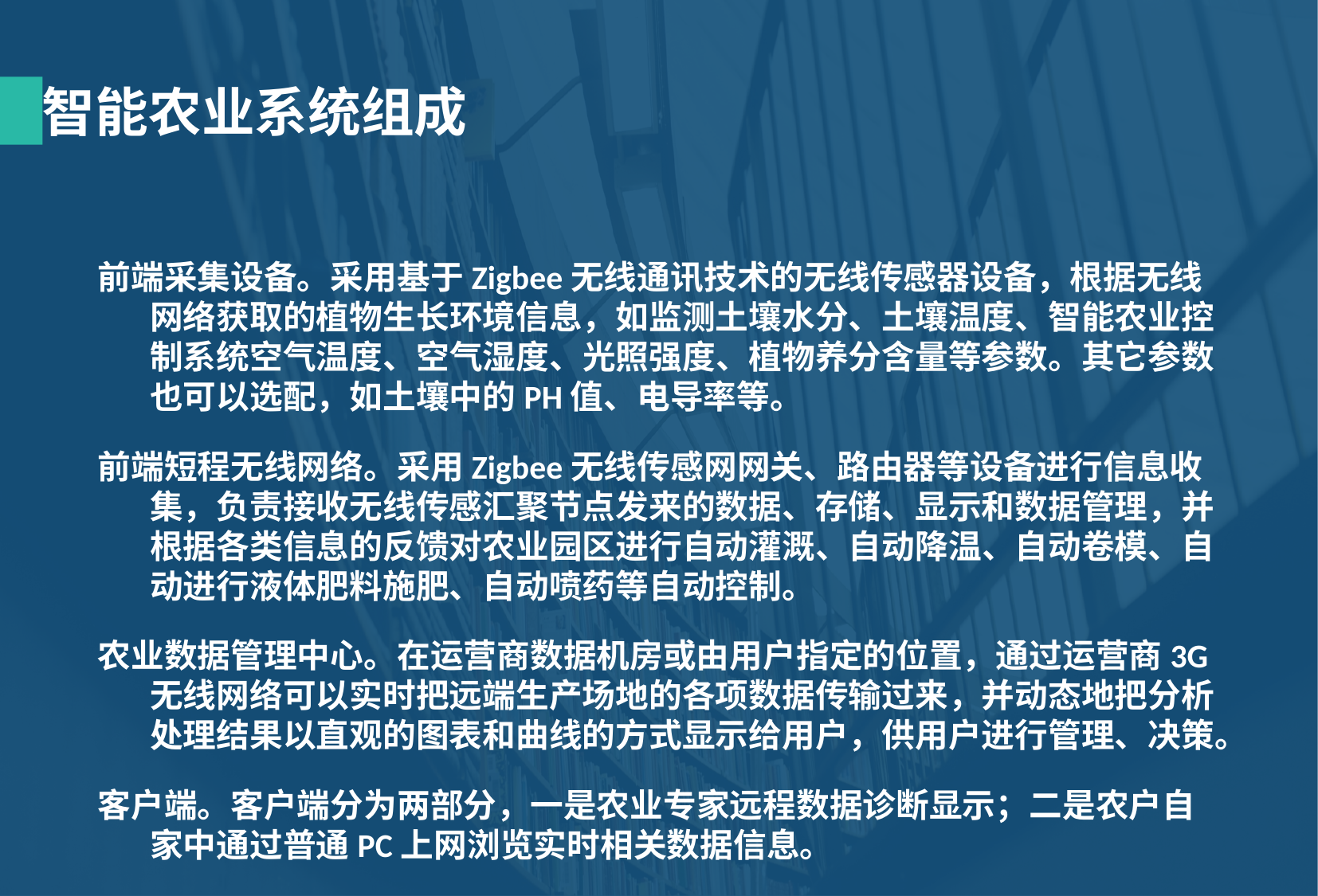

智能农业系统组成
前端采集设备。采用基于Zigbee无线通讯技术的无线传感器设备，根据无线网络获取的植物生长环境信息，如监测土壤水分、土壤温度、智能农业控制系统空气温度、空气湿度、光照强度、植物养分含量等参数。其它参数也可以选配，如土壤中的PH值、电导率等。
前端短程无线网络。采用Zigbee无线传感网网关、路由器等设备进行信息收集，负责接收无线传感汇聚节点发来的数据、存储、显示和数据管理，并根据各类信息的反馈对农业园区进行自动灌溉、自动降温、自动卷模、自动进行液体肥料施肥、自动喷药等自动控制。
农业数据管理中心。在运营商数据机房或由用户指定的位置，通过运营商3G无线网络可以实时把远端生产场地的各项数据传输过来，并动态地把分析处理结果以直观的图表和曲线的方式显示给用户，供用户进行管理、决策。
客户端。客户端分为两部分，一是农业专家远程数据诊断显示；二是农户自家中通过普通PC上网浏览实时相关数据信息。